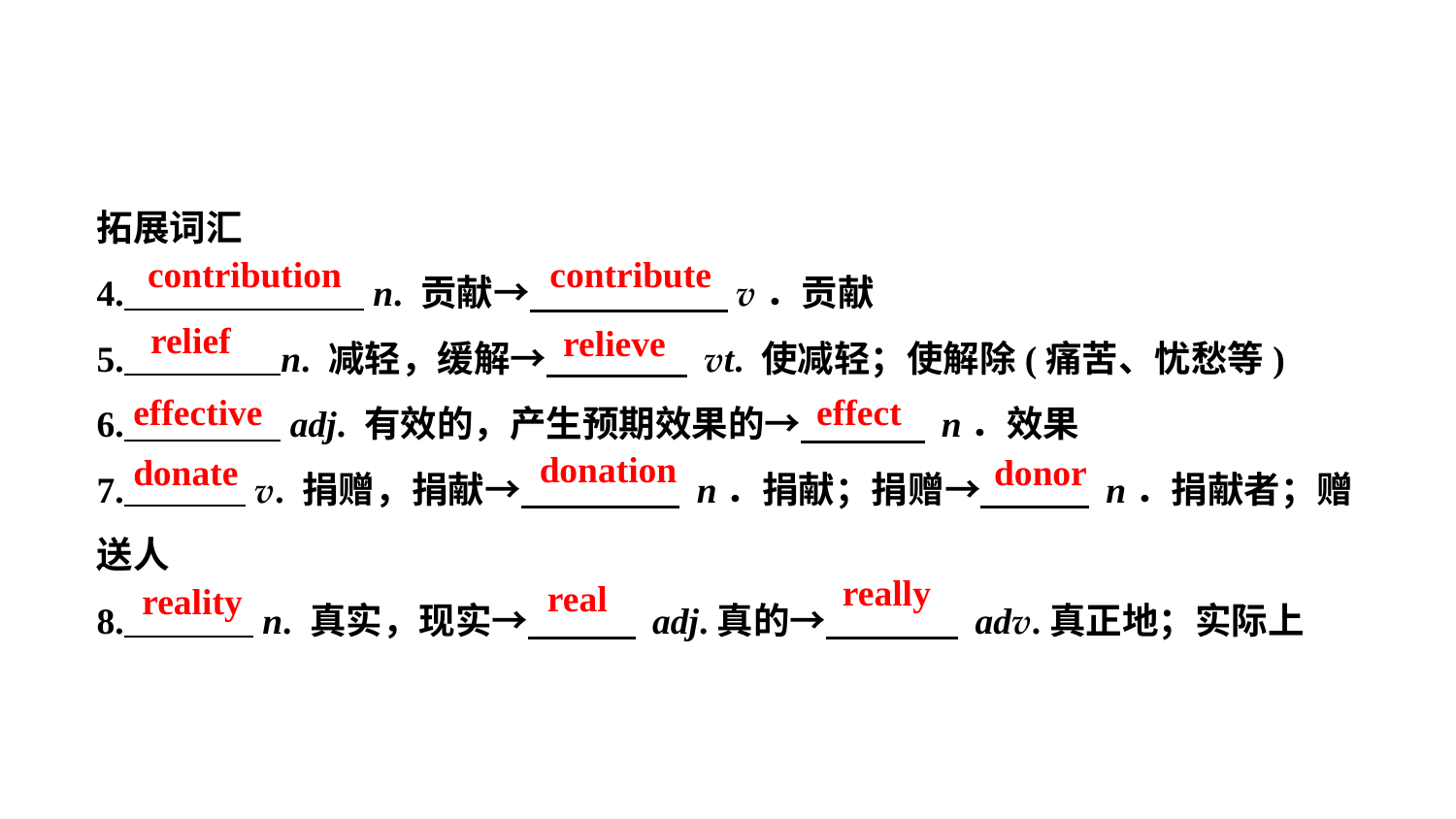

拓展词汇
4.                           n. 贡献→                        v．贡献
5.                 n. 减轻，缓解→                  vt. 使减轻；使解除(痛苦、忧愁等)
6.                  adj. 有效的，产生预期效果的→                n．效果
7.              v. 捐赠，捐献→                    n．捐献；捐赠→              n．捐献者；赠送人
8.               n. 真实，现实→              adj.真的→                 adv.真正地；实际上
contribution
contribute
relief
relieve
effective
effect
donation
donate
donor
really
real
reality